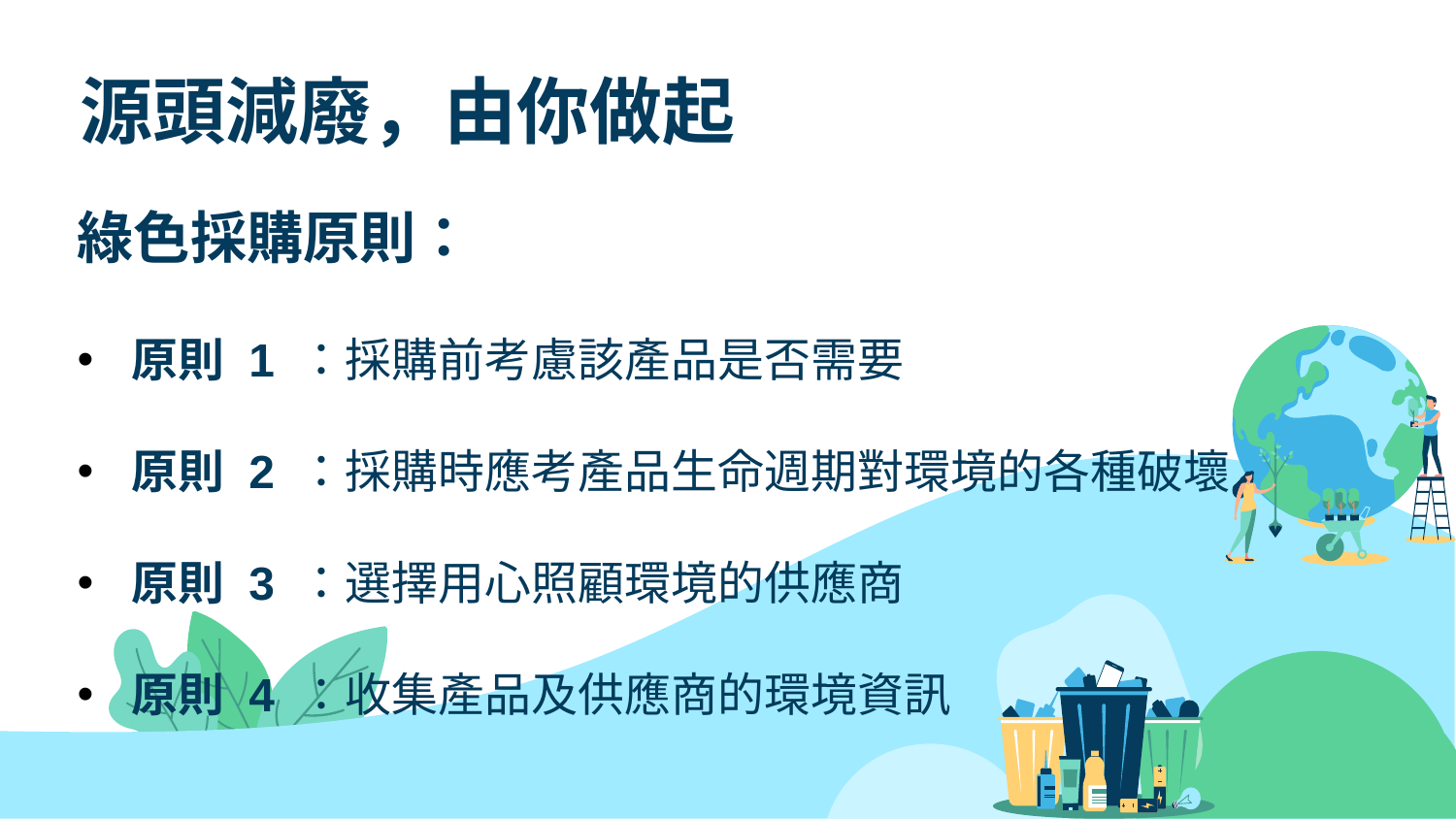

# 源頭減廢，由你做起
綠色採購原則：

原則 1 ：採購前考慮該產品是否需要

原則 2 ：採購時應考產品生命週期對環境的各種破壞

原則 3 ：選擇用心照顧環境的供應商

原則 4 ：收集產品及供應商的環境資訊